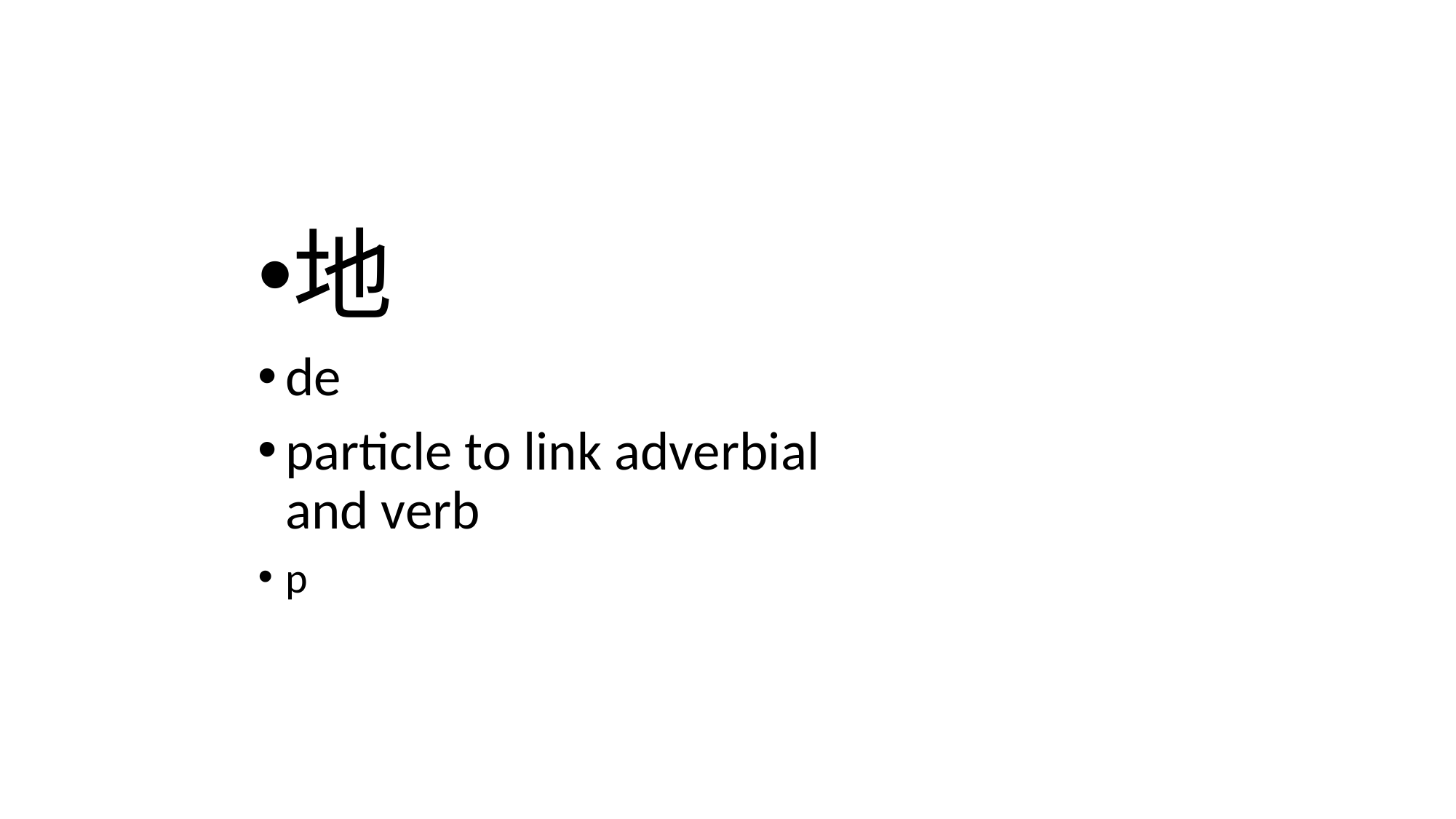

地
de
particle to link adverbial and verb
p